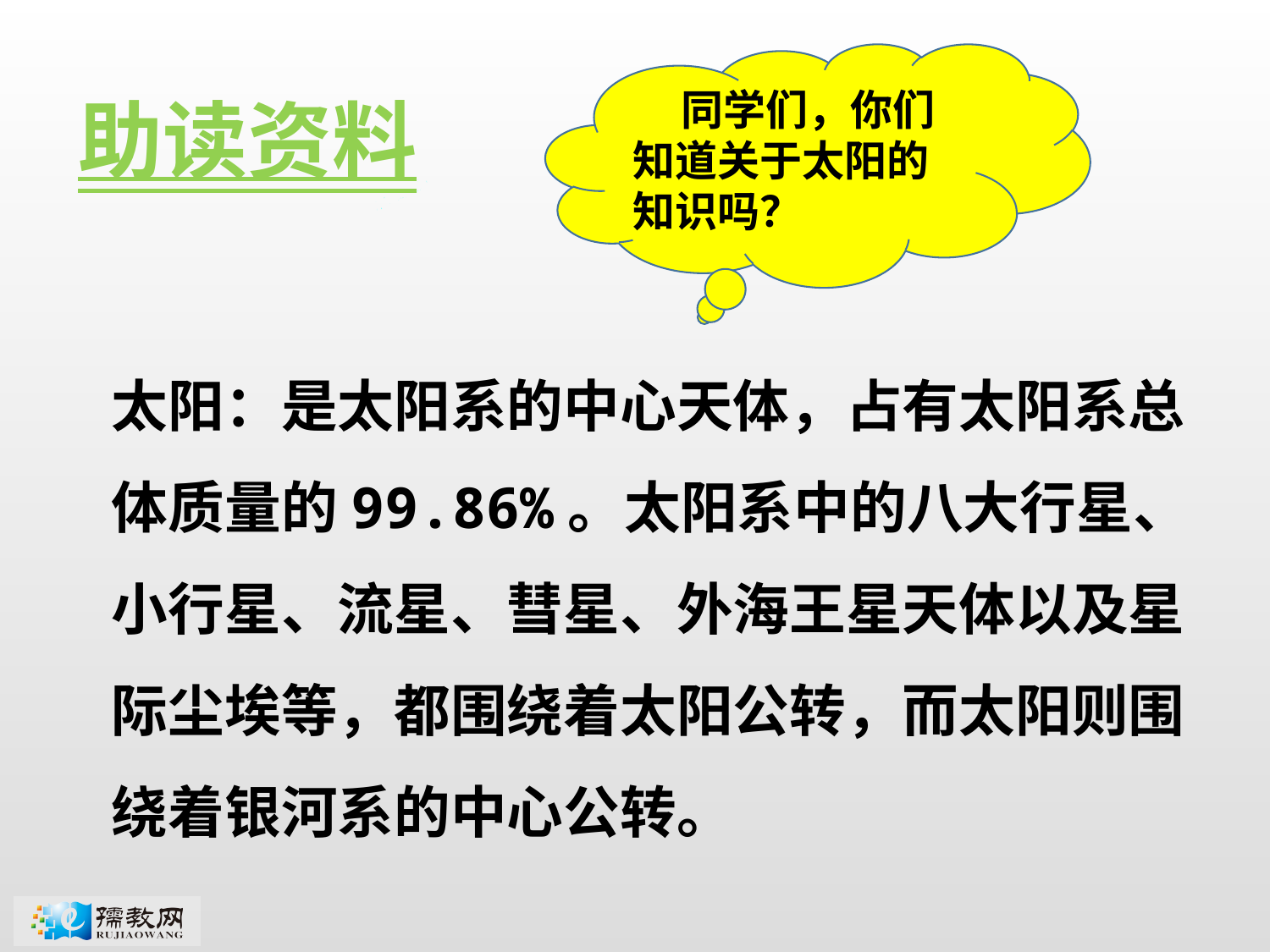

同学们，你们知道关于太阳的知识吗？
助读资料

太阳：是太阳系的中心天体，占有太阳系总体质量的99.86%。太阳系中的八大行星、小行星、流星、彗星、外海王星天体以及星际尘埃等，都围绕着太阳公转，而太阳则围绕着银河系的中心公转。